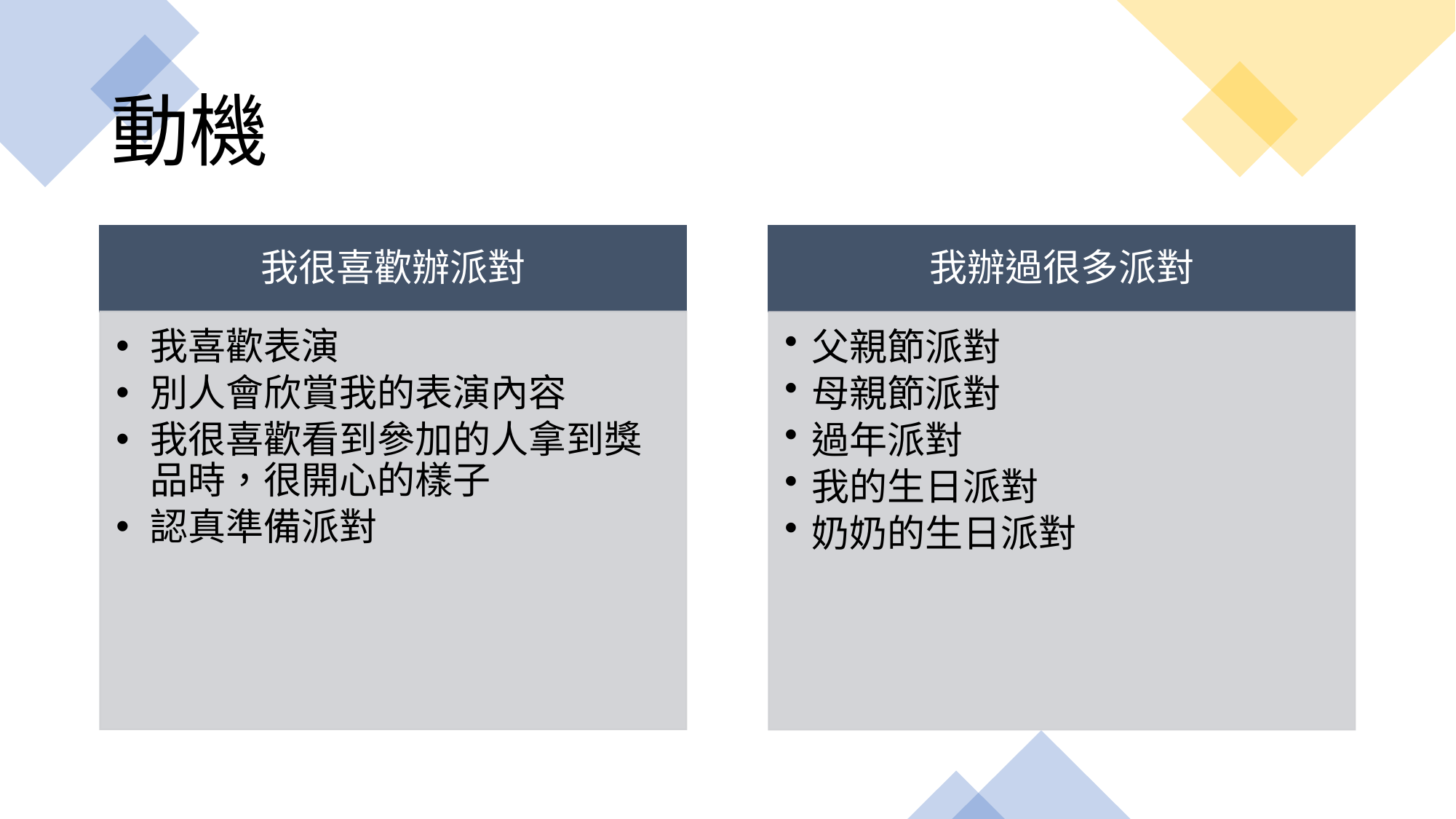

# 動機

我很喜歡辦派對
我喜歡表演
別人會欣賞我的表演內容
我很喜歡看到參加的人拿到獎品時，很開心的樣子
認真準備派對

我辦過很多派對
父親節派對
母親節派對
過年派對
我的生日派對
奶奶的生日派對